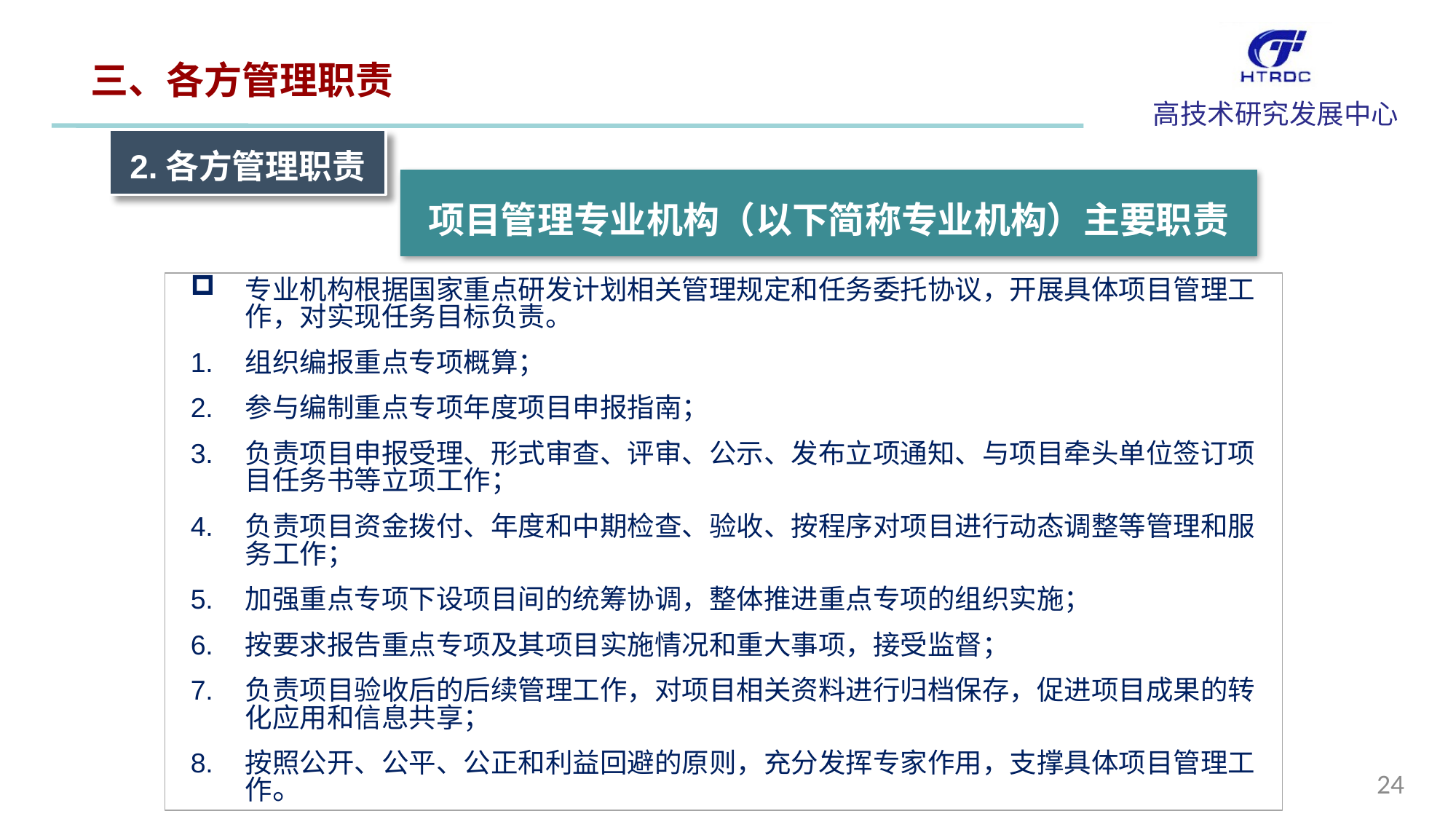

三、各方管理职责
2.各方管理职责
项目管理专业机构（以下简称专业机构）主要职责
专业机构根据国家重点研发计划相关管理规定和任务委托协议，开展具体项目管理工作，对实现任务目标负责。
组织编报重点专项概算；
参与编制重点专项年度项目申报指南；
负责项目申报受理、形式审查、评审、公示、发布立项通知、与项目牵头单位签订项目任务书等立项工作；
负责项目资金拨付、年度和中期检查、验收、按程序对项目进行动态调整等管理和服务工作；
加强重点专项下设项目间的统筹协调，整体推进重点专项的组织实施；
按要求报告重点专项及其项目实施情况和重大事项，接受监督；
负责项目验收后的后续管理工作，对项目相关资料进行归档保存，促进项目成果的转化应用和信息共享；
按照公开、公平、公正和利益回避的原则，充分发挥专家作用，支撑具体项目管理工作。